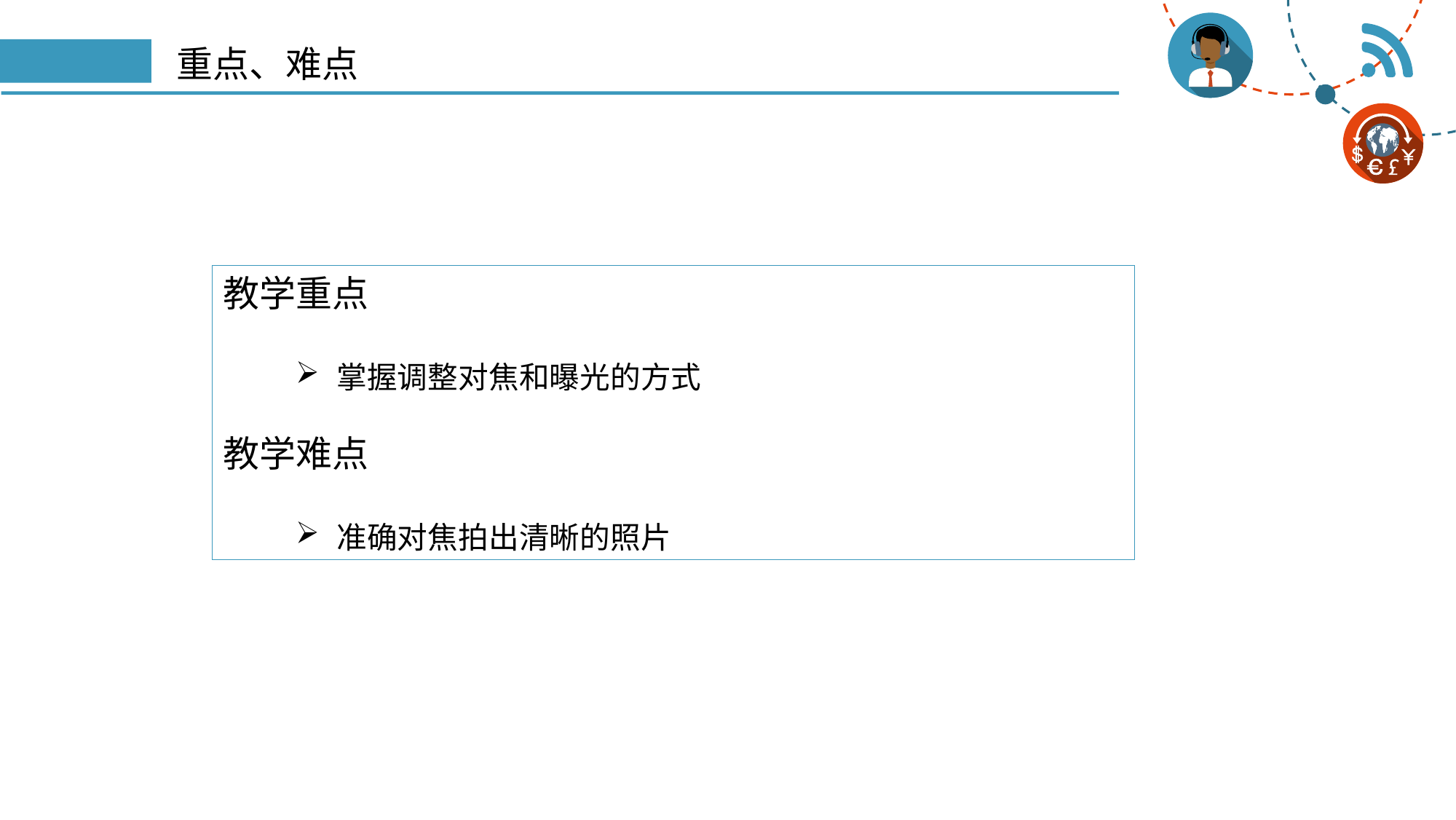

# 重点、难点
教学重点

掌握调整对焦和曝光的方式

教学难点

准确对焦拍出清晰的照片